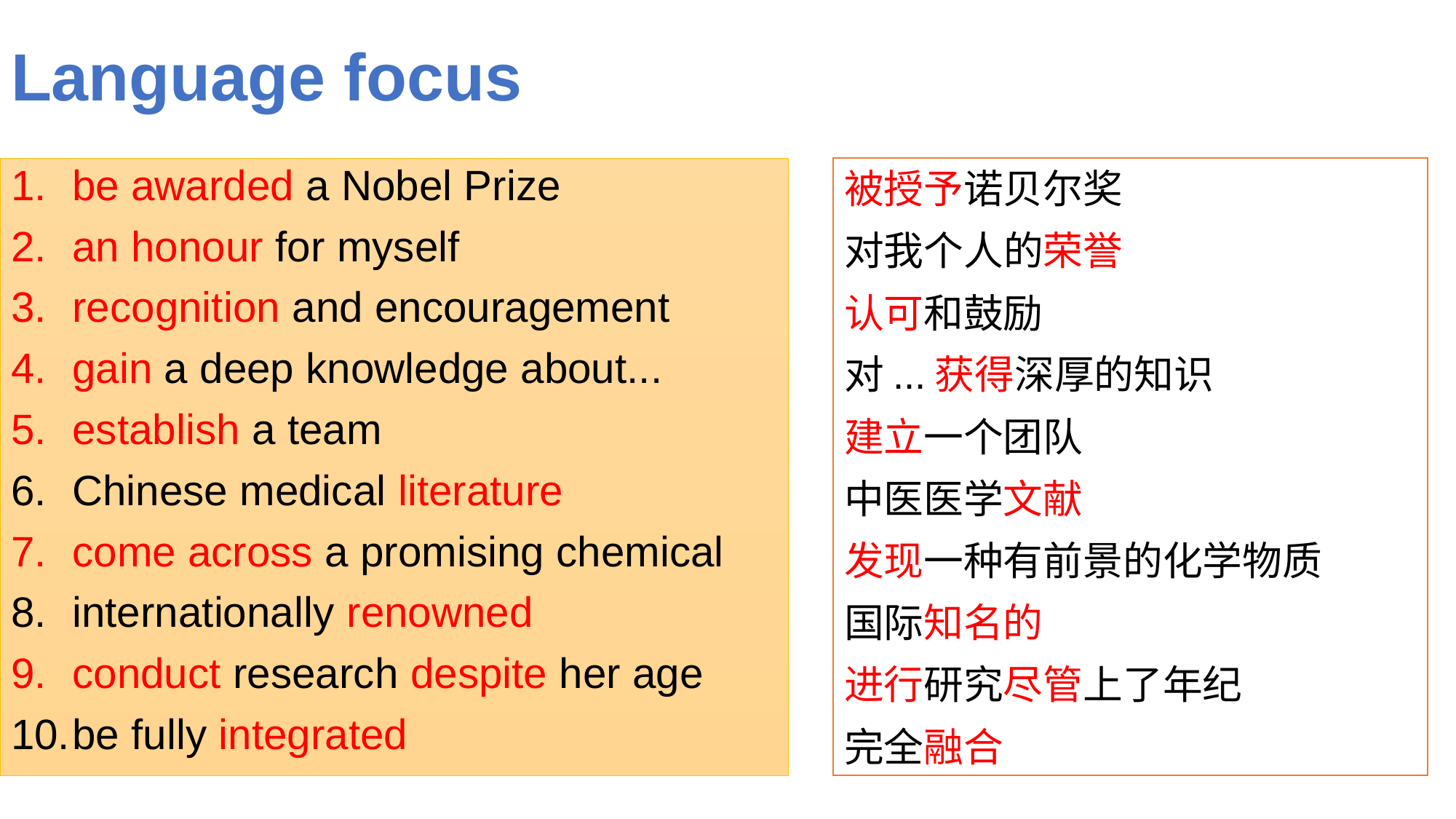

Language focus
be awarded a Nobel Prize
an honour for myself
recognition and encouragement
gain a deep knowledge about...
establish a team
Chinese medical literature
come across a promising chemical
internationally renowned
conduct research despite her age
be fully integrated
被授予诺贝尔奖
对我个人的荣誉
认可和鼓励
对...获得深厚的知识
建立一个团队
中医医学文献
发现一种有前景的化学物质
国际知名的
进行研究尽管上了年纪
完全融合